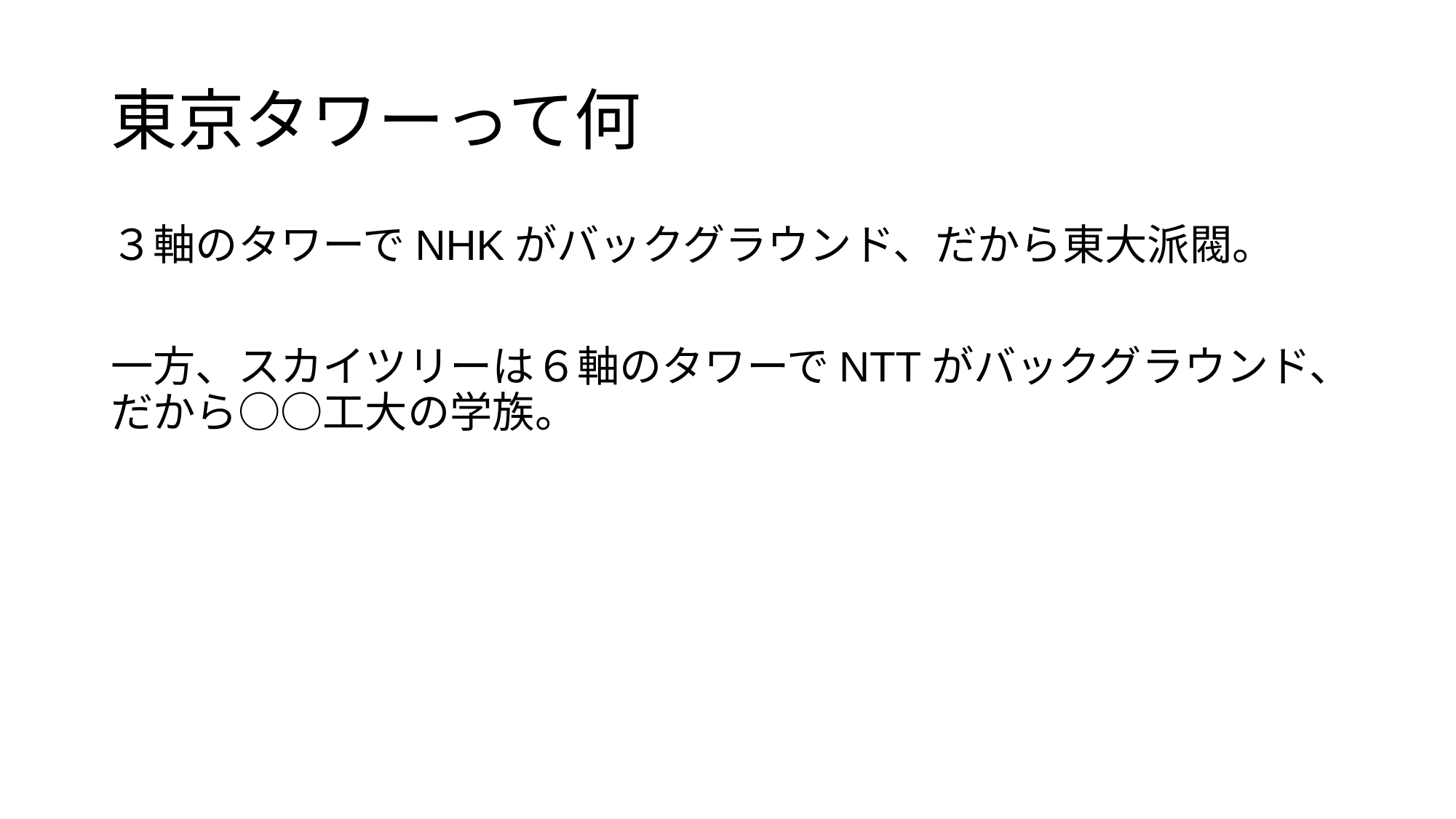

# 東京タワーって何
３軸のタワーでNHKがバックグラウンド、だから東大派閥。

一方、スカイツリーは６軸のタワーでNTTがバックグラウンド、だから○○工大の学族。